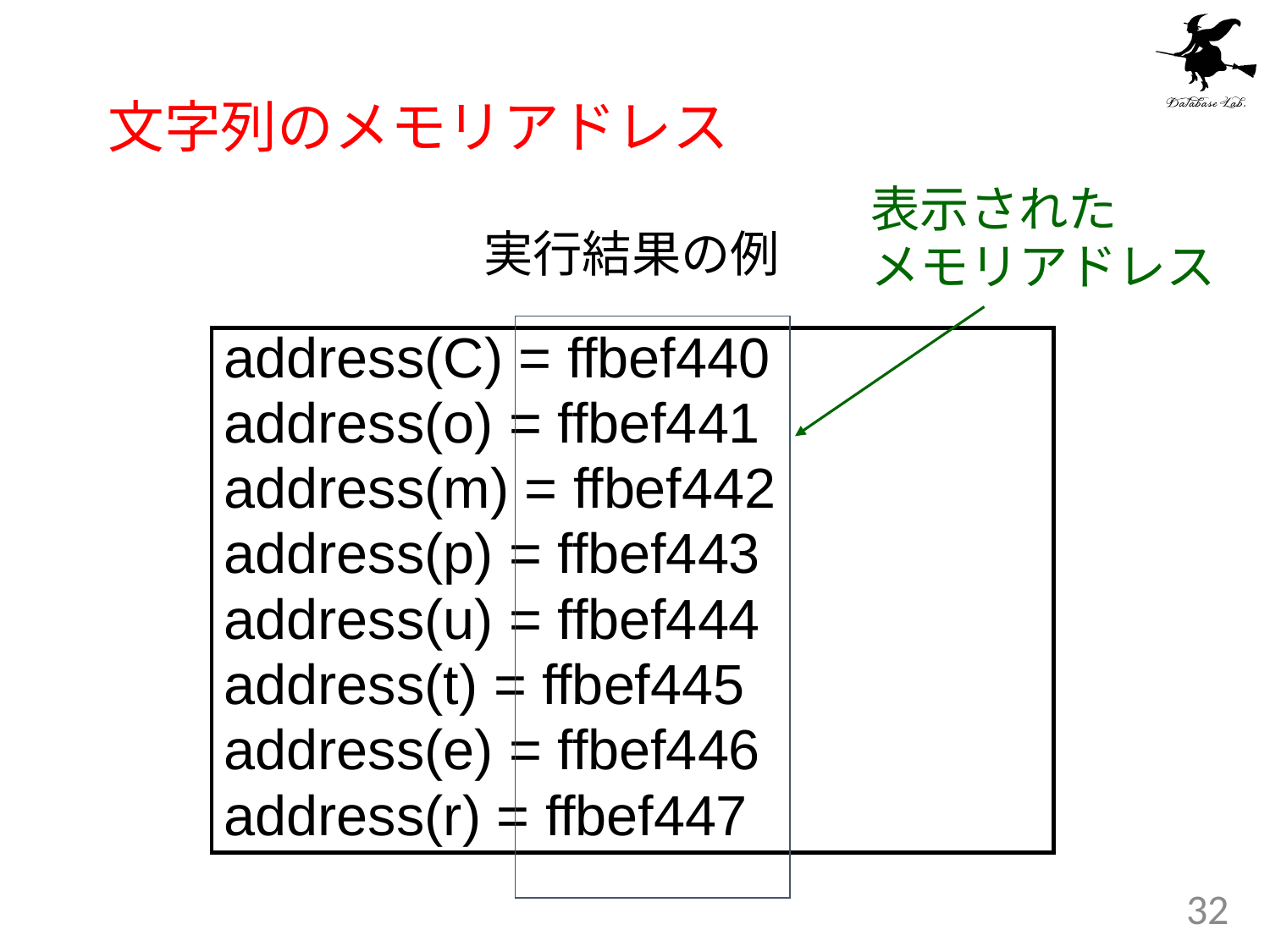

# 文字列のメモリアドレス
表示された
メモリアドレス
実行結果の例

address(C) = ffbef440
address(o) = ffbef441
address(m) = ffbef442
address(p) = ffbef443
address(u) = ffbef444
address(t) = ffbef445
address(e) = ffbef446
address(r) = ffbef447
32